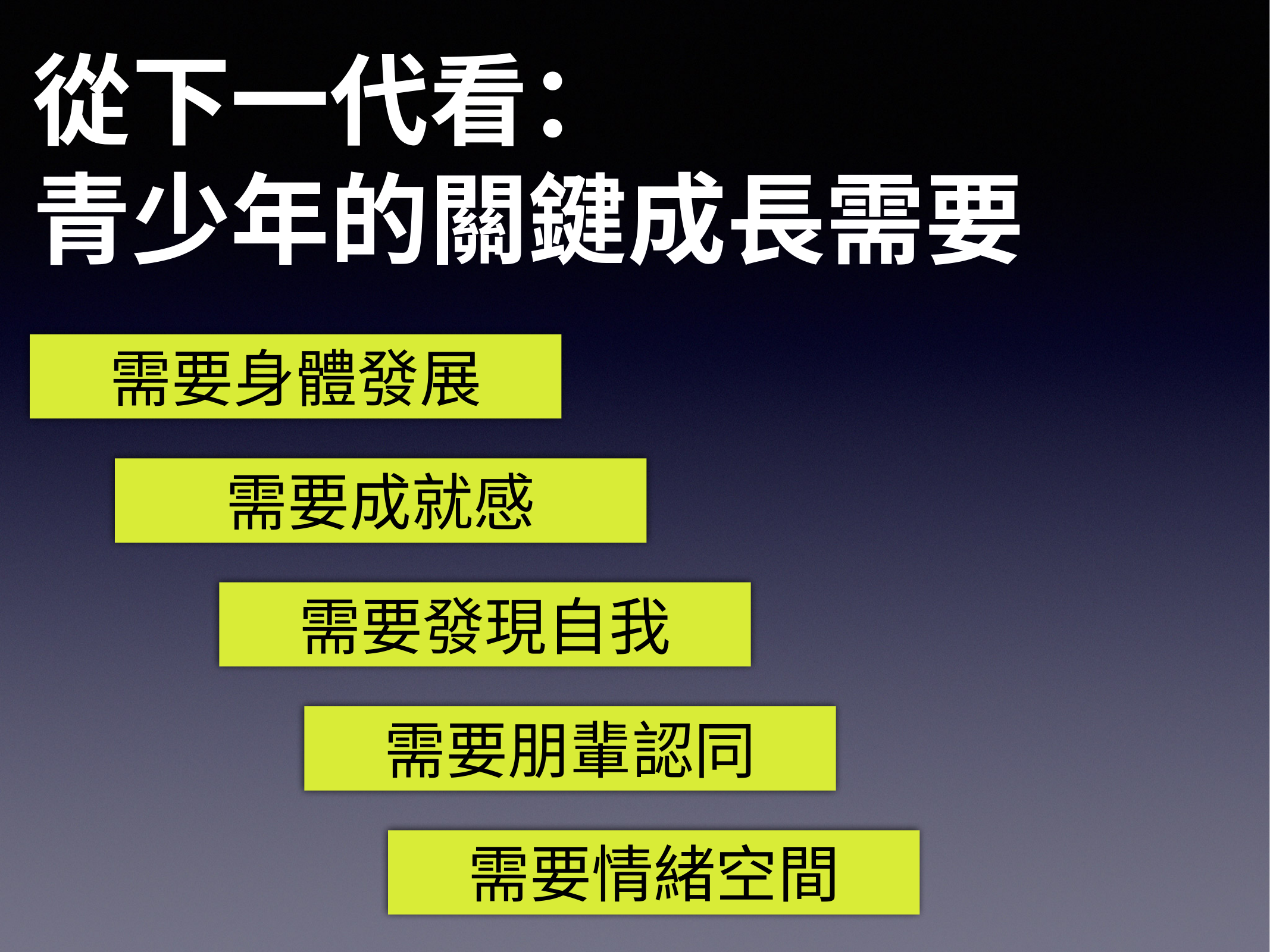

從下一代看：
青少年的關鍵成長需要
需要身體發展
需要成就感
需要發現自我
需要朋輩認同
需要情緒空間